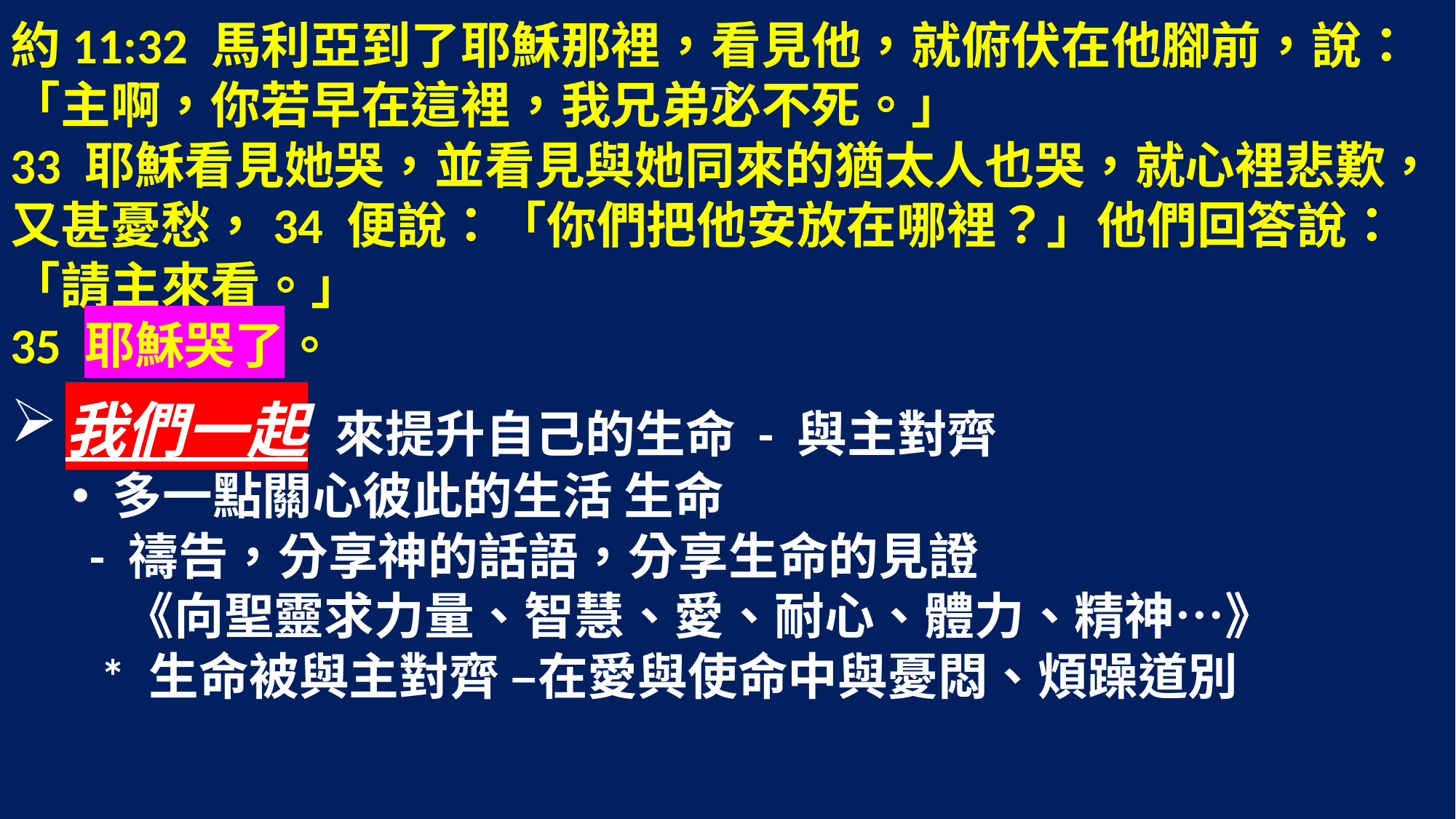

約11:32 馬利亞到了耶穌那裡，看見他，就俯伏在他腳前，說：「主啊，你若早在這裡，我兄弟必不死。」
33 耶穌看見她哭，並看見與她同來的猶太人也哭，就心裡悲歎，又甚憂愁，34 便說：「你們把他安放在哪裡？」他們回答說：「請主來看。」
35 耶穌哭了。

我們一起  來提升自己的生命 - 與主對齊
 多一點關心彼此的生活 生命
       - 禱告，分享神的話語，分享生命的見證
         《向聖靈求力量、智慧、愛、耐心、體力、精神…》
        * 生命被與主對齊 –在愛與使命中與憂悶、煩躁道別

# 下